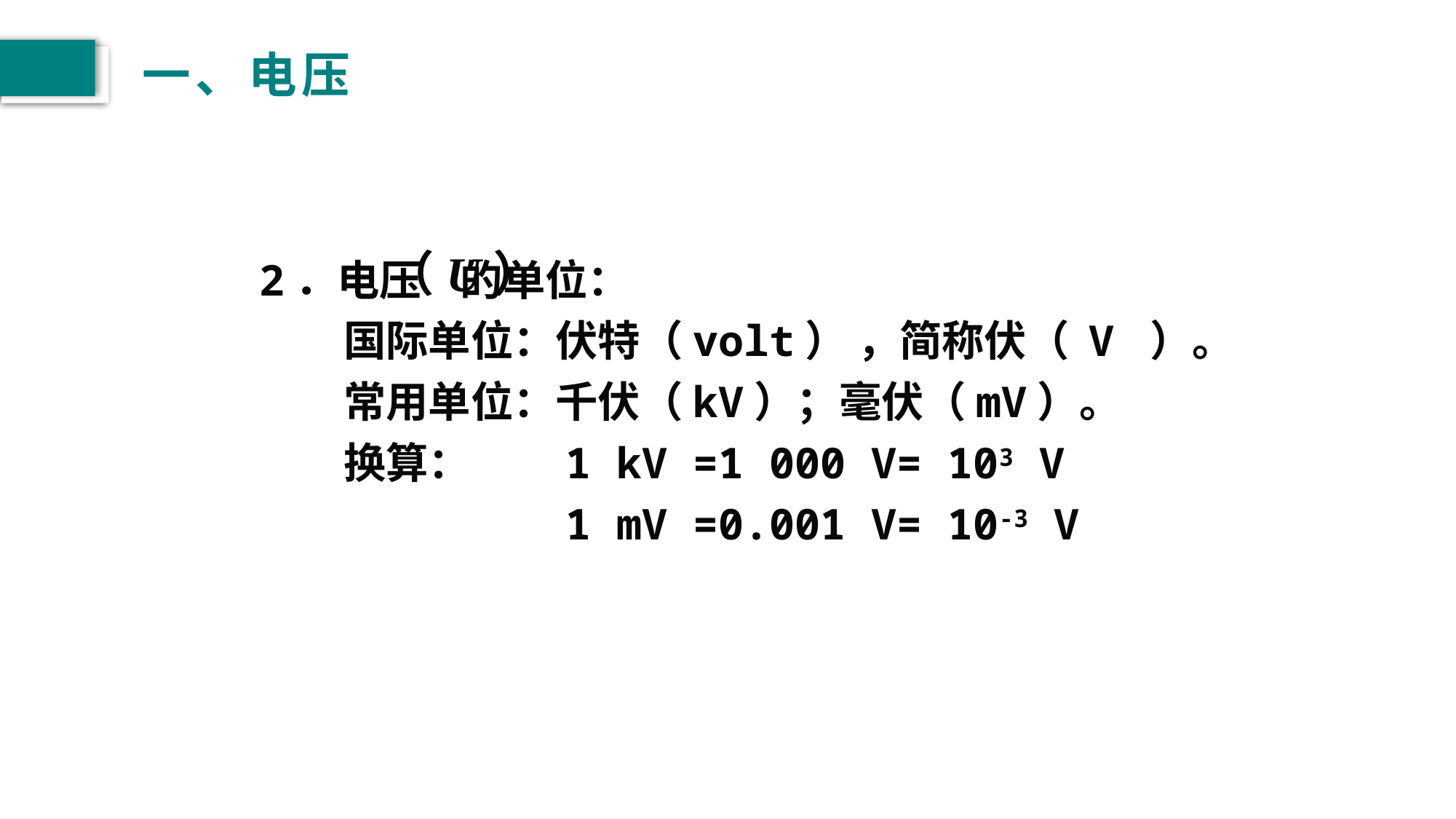

# 一、电压
2．电压    的单位：
　　国际单位：伏特（volt） ，简称伏（ V ）。
　　常用单位：千伏（kV）；毫伏（mV）。
　　换算：　　1 kV =1 000 V= 103 V
　　　　　　　1 mV =0.001 V= 10-3 V
（U）